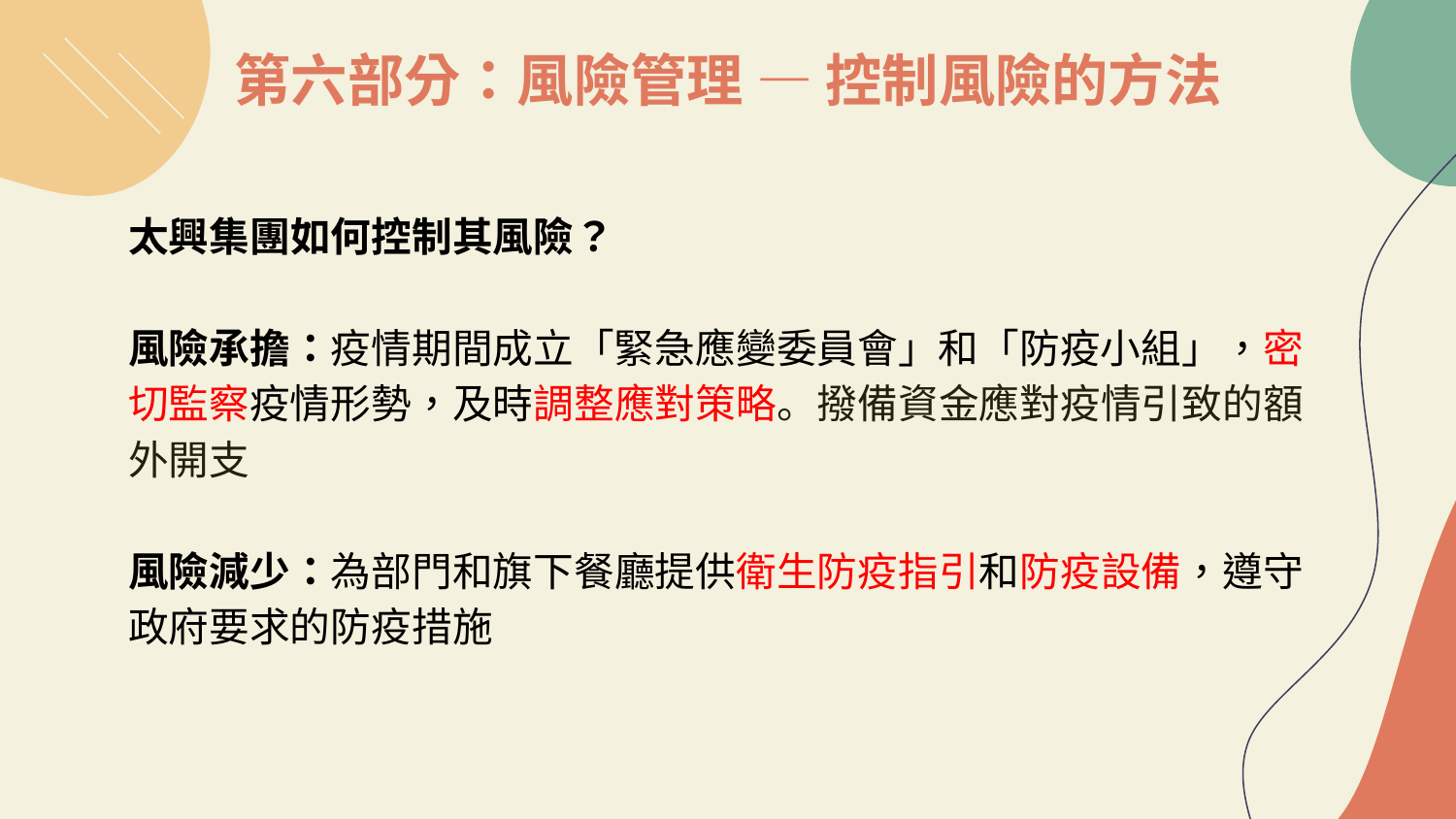

# 第六部分：風險管理 — 控制風險的方法
太興集團如何控制其風險？

風險承擔：疫情期間成立「緊急應變委員會」和「防疫小組」，密切監察疫情形勢，及時調整應對策略。撥備資金應對疫情引致的額外開支

風險減少：為部門和旗下餐廳提供衛生防疫指引和防疫設備，遵守政府要求的防疫措施